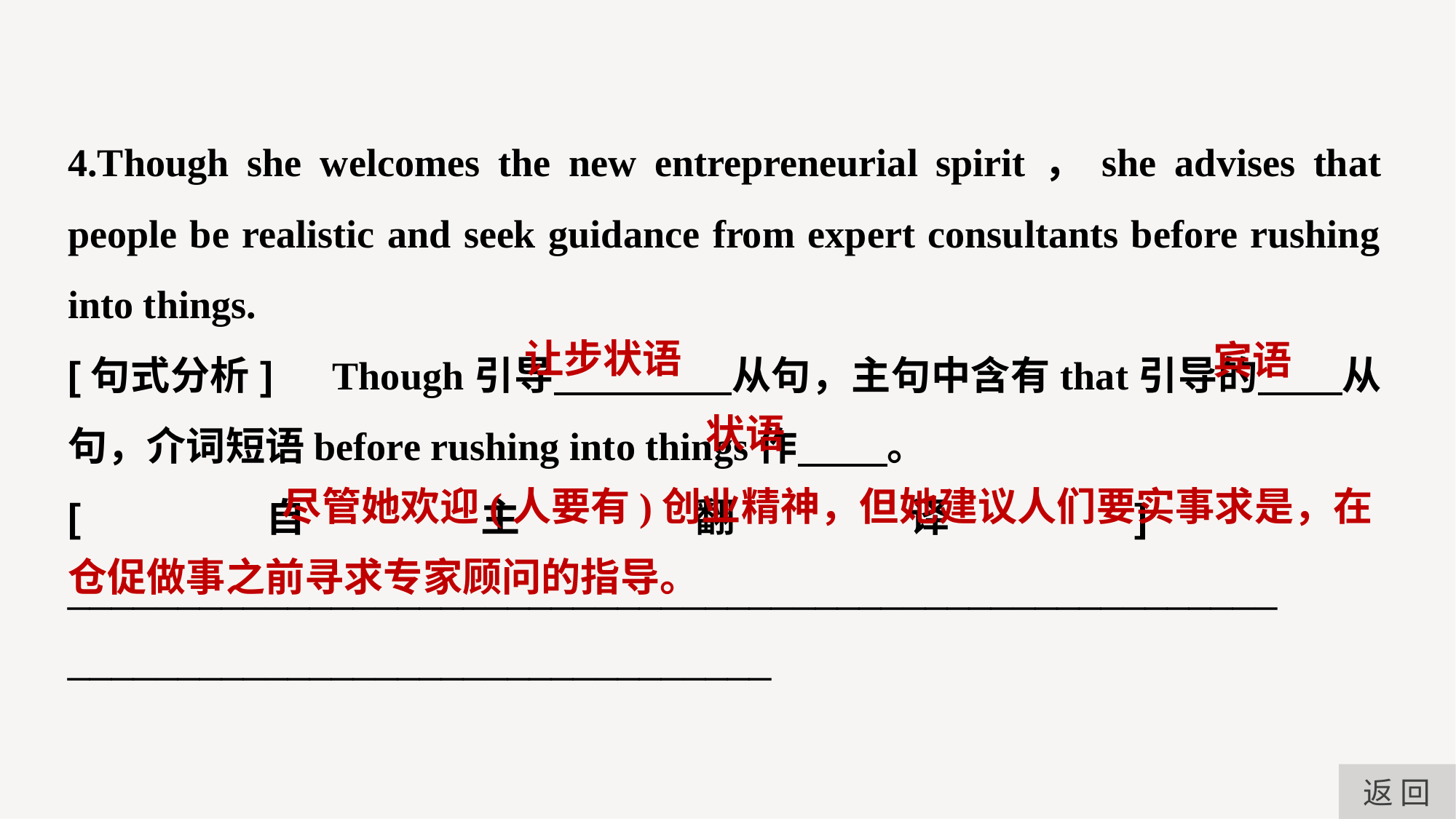

4.Though she welcomes the new entrepreneurial spirit，she advises that people be realistic and seek guidance from expert consultants before rushing into things.
[句式分析]　Though引导                   从句，主句中含有that引导的         从句，介词短语before rushing into things作          。
[自主翻译]　_______________________________________________________
________________________________
让步状语
宾语
状语
                       尽管她欢迎(人要有)创业精神，但她建议人们要实事求是，在仓促做事之前寻求专家顾问的指导。
返 回